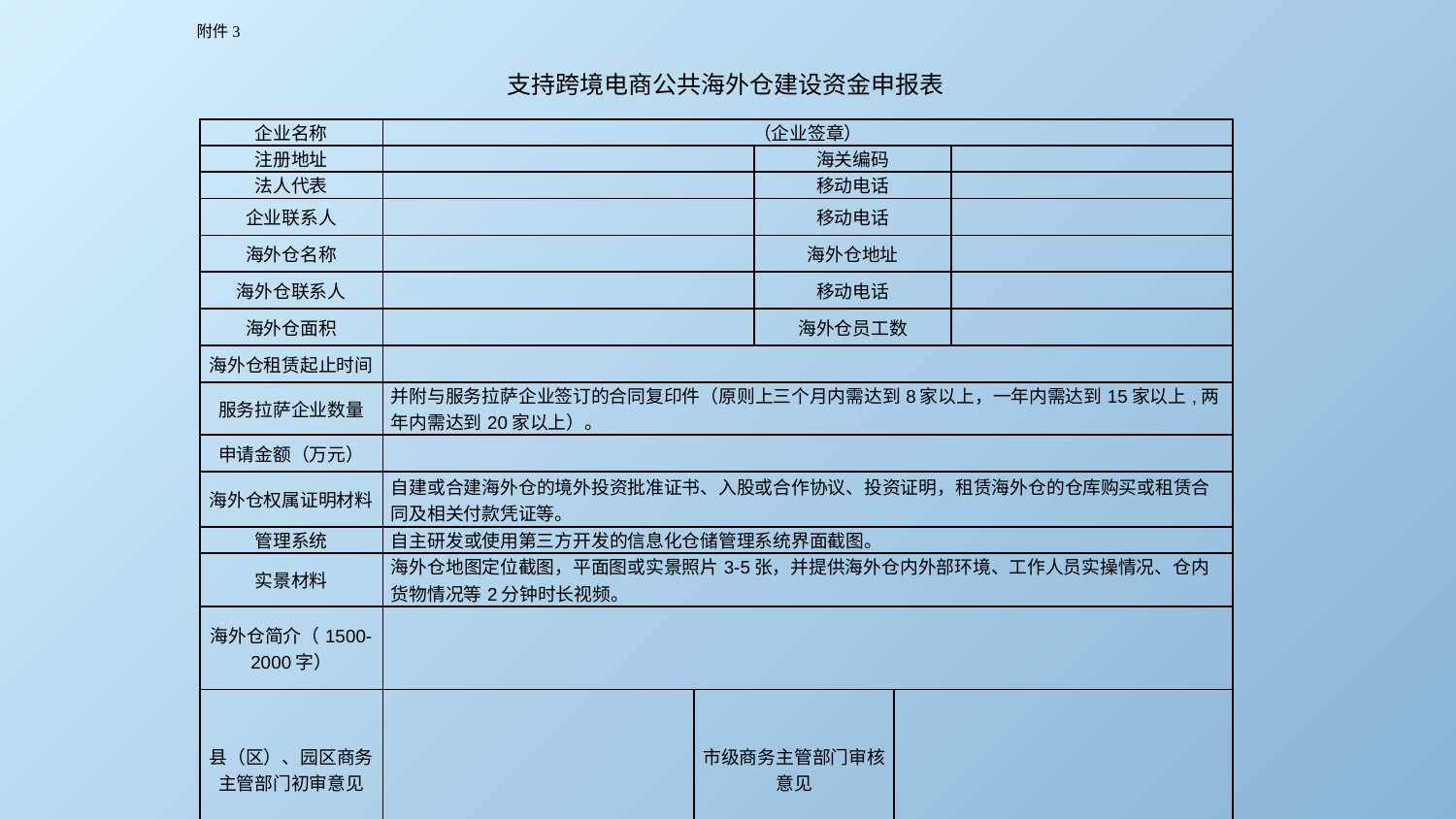

附件3

支持跨境电商公共海外仓建设资金申报表
| 企业名称 | （企业签章） |  |  |  |  |
| --- | --- | --- | --- | --- | --- |
| 注册地址 |  |  | 海关编码 |  |  |
| 法人代表 |  |  | 移动电话 |  |  |
| 企业联系人 |  |  | 移动电话 |  |  |
| 海外仓名称 |  |  | 海外仓地址 |  |  |
| 海外仓联系人 |  |  | 移动电话 |  |  |
| 海外仓面积 |  |  | 海外仓员工数 |  |  |
| 海外仓租赁起止时间 |  |  |  |  |  |
| 服务拉萨企业数量 | 并附与服务拉萨企业签订的合同复印件（原则上三个月内需达到8家以上，一年内需达到15家以上,两年内需达到20家以上）。 |  |  |  |  |
| 申请金额（万元） |  |  |  |  |  |
| 海外仓权属证明材料 | 自建或合建海外仓的境外投资批准证书、入股或合作协议、投资证明，租赁海外仓的仓库购买或租赁合同及相关付款凭证等。 |  |  |  |  |
| 管理系统 | 自主研发或使用第三方开发的信息化仓储管理系统界面截图。 |  |  |  |  |
| 实景材料 | 海外仓地图定位截图，平面图或实景照片3-5张，并提供海外仓内外部环境、工作人员实操情况、仓内货物情况等2分钟时长视频。 |  |  |  |  |
| 海外仓简介（1500-2000字） |  |  |  |  |  |
| 县（区）、园区商务主管部门初审意见 |  | 市级商务主管部门审核意见 |  |  |  |